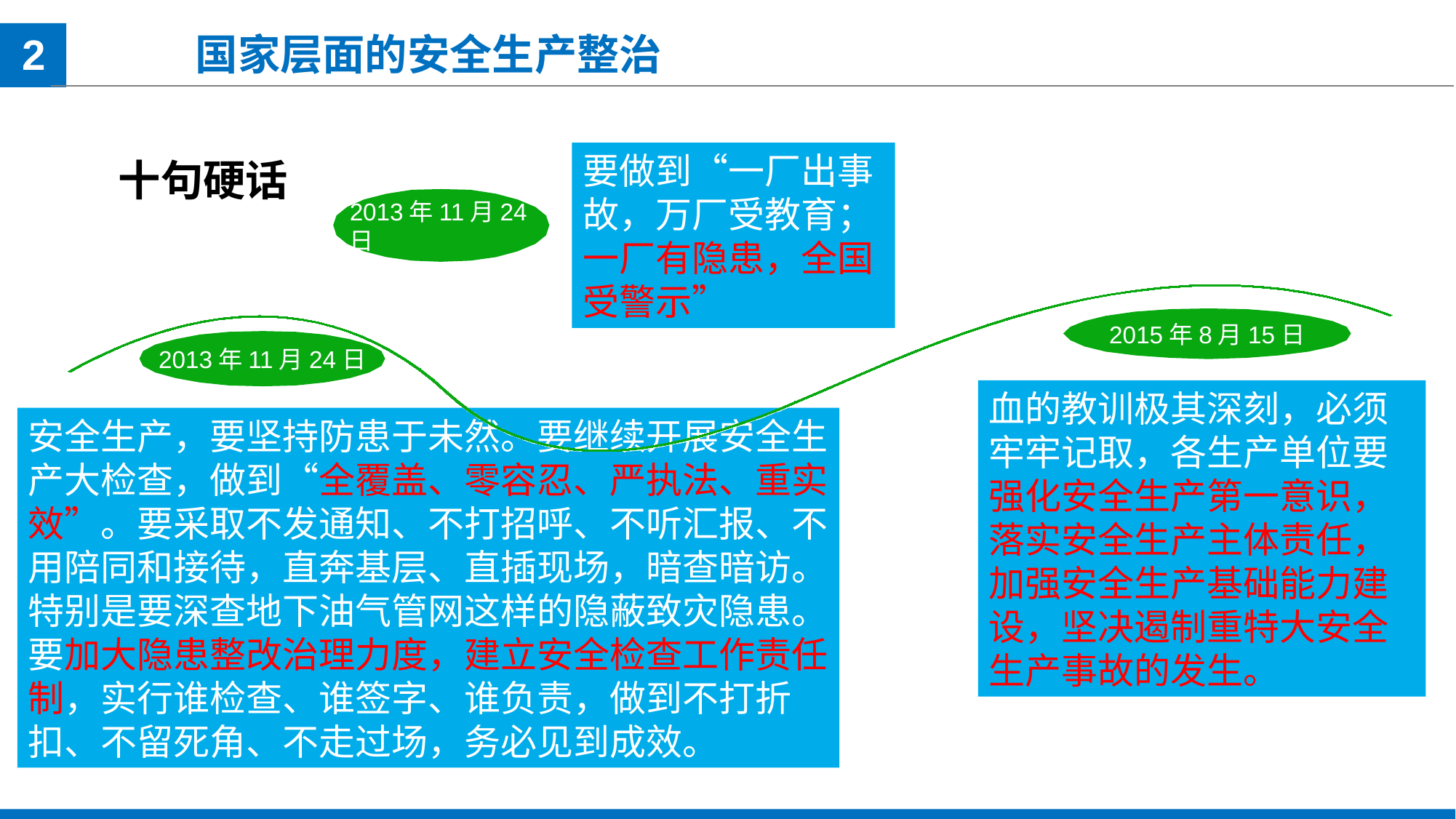

2
国家层面的安全生产整治
要做到“一厂出事故，万厂受教育；一厂有隐患，全国受警示”
十句硬话
2013年11月24日

2013年11月24日
血的教训极其深刻，必须牢牢记取，各生产单位要强化安全生产第一意识，落实安全生产主体责任，加强安全生产基础能力建设，坚决遏制重特大安全生产事故的发生。
安全生产，要坚持防患于未然。要继续开展安全生产大检查，做到“全覆盖、零容忍、严执法、重实效”。要采取不发通知、不打招呼、不听汇报、不用陪同和接待，直奔基层、直插现场，暗查暗访。特别是要深查地下油气管网这样的隐蔽致灾隐患。要加大隐患整改治理力度，建立安全检查工作责任制，实行谁检查、谁签字、谁负责，做到不打折扣、不留死角、不走过场，务必见到成效。
2015年8月15日